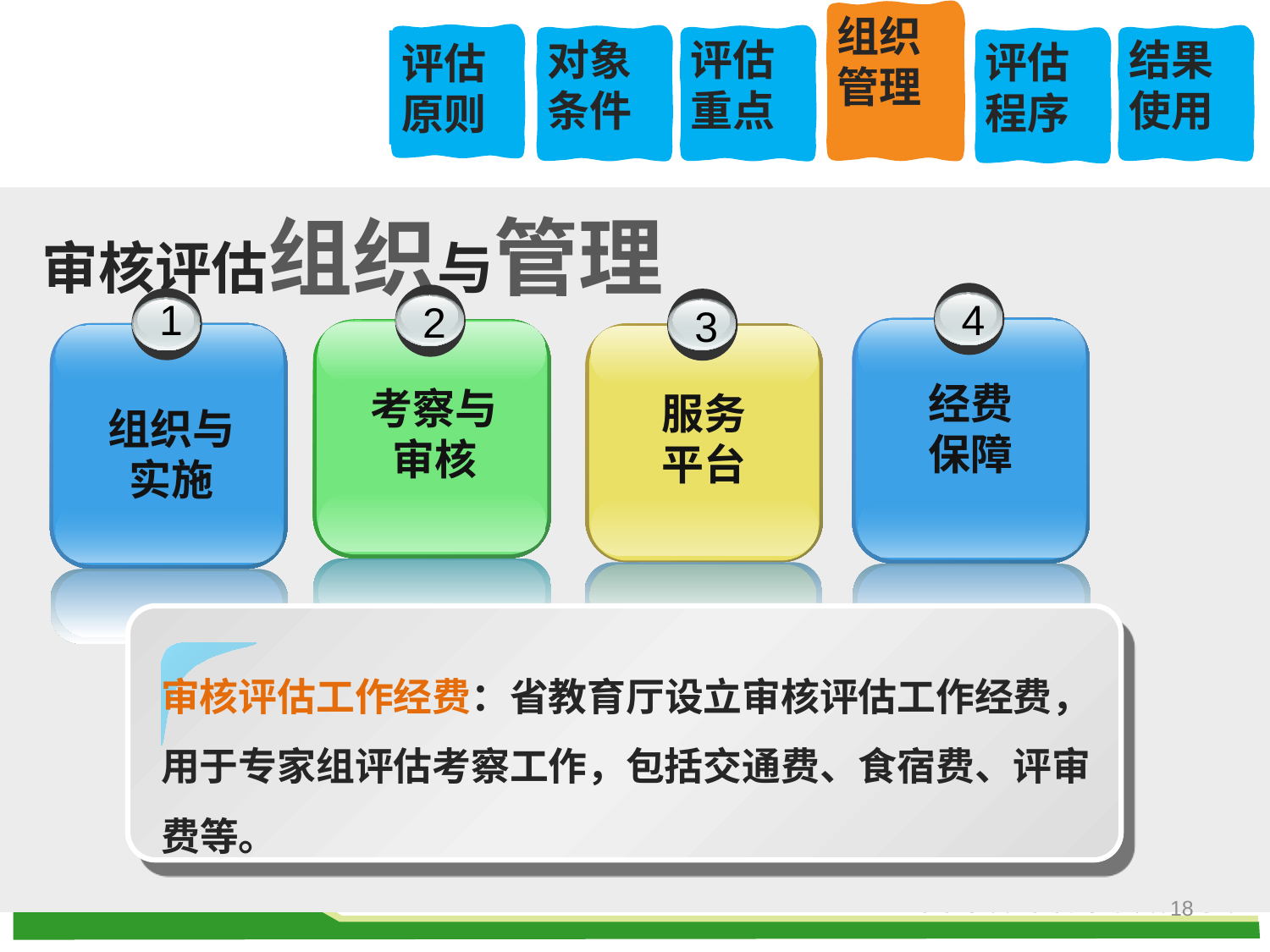

组织管理
课程
介绍

评估原则

对象条件
课程
介绍

评估重点
课程
介绍

结果使用
课程
介绍

评估程序
课程
介绍

审核评估组织与管理

4

经费
保障

2

考察与
审核

1

组织与
实施

3

服务
平台

审核评估工作经费：省教育厅设立审核评估工作经费，用于专家组评估考察工作，包括交通费、食宿费、评审费等。

18